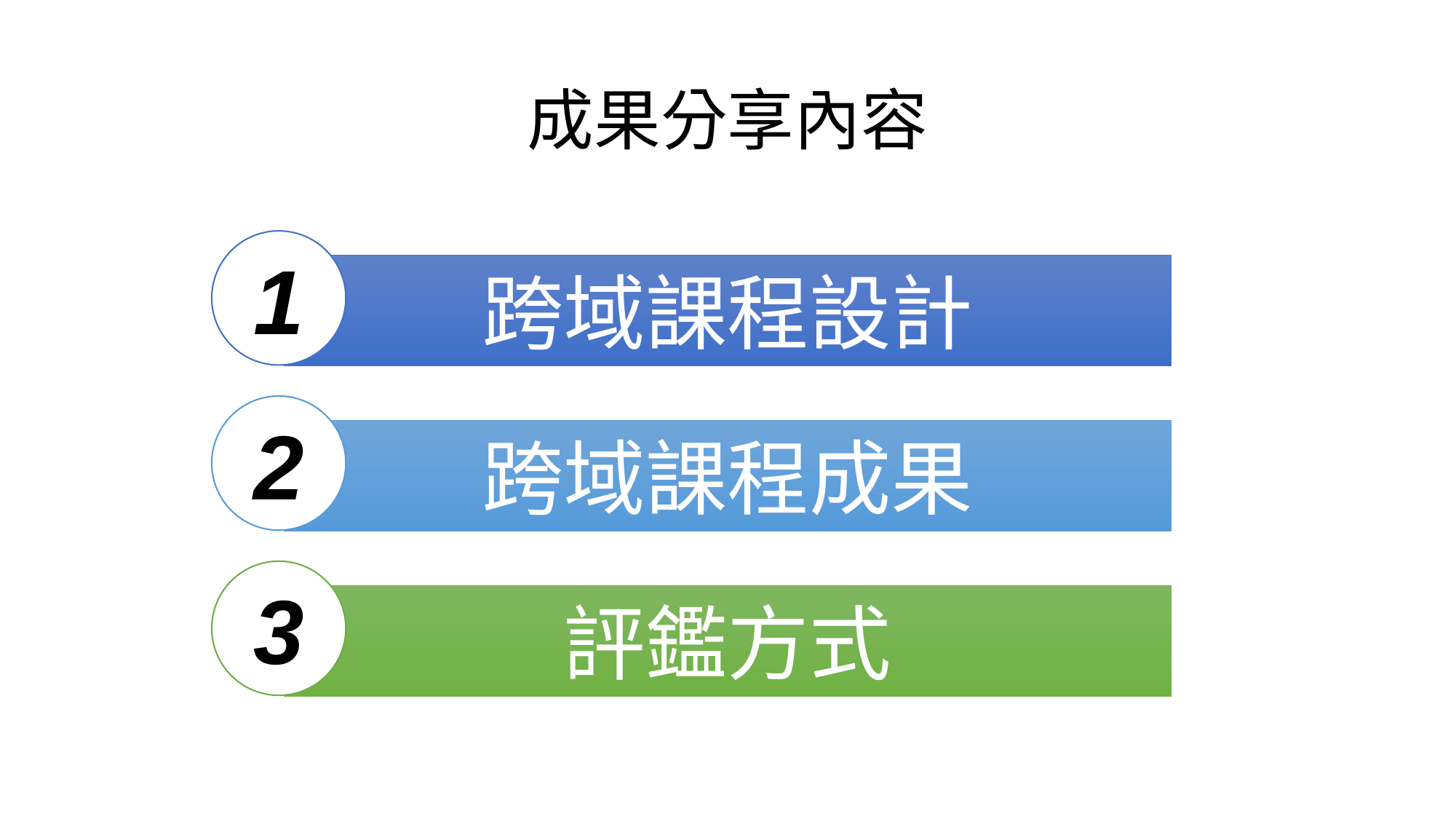

# 成果分享內容
1
跨域課程設計
2
跨域課程成果
3
評鑑方式